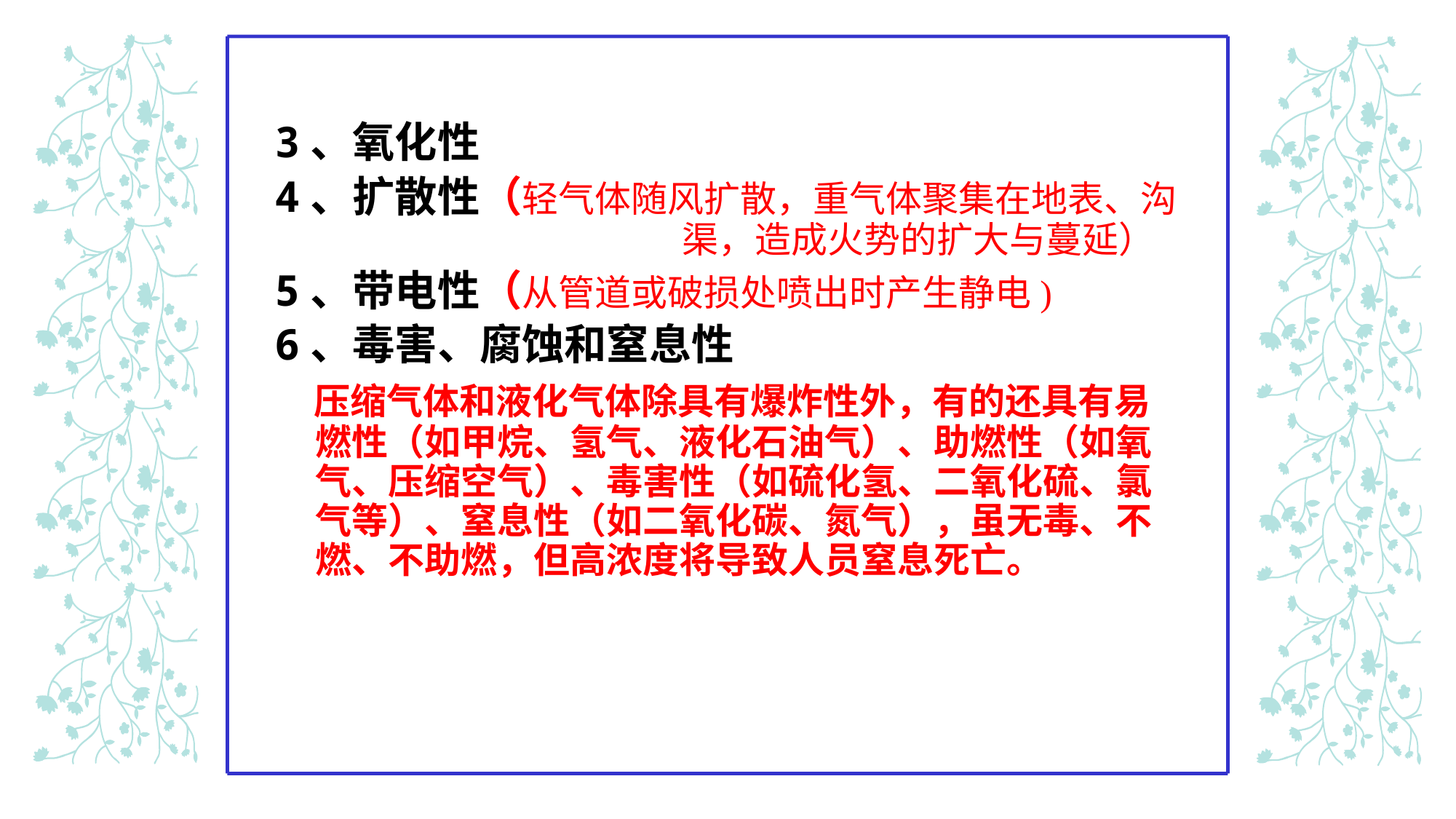

3、氧化性
4、扩散性（轻气体随风扩散，重气体聚集在地表、沟                                              渠，造成火势的扩大与蔓延）
5、带电性（从管道或破损处喷出时产生静电)
6、毒害、腐蚀和窒息性
   压缩气体和液化气体除具有爆炸性外，有的还具有易燃性（如甲烷、氢气、液化石油气）、助燃性（如氧气、压缩空气）、毒害性（如硫化氢、二氧化硫、氯气等）、窒息性（如二氧化碳、氮气），虽无毒、不燃、不助燃，但高浓度将导致人员窒息死亡。